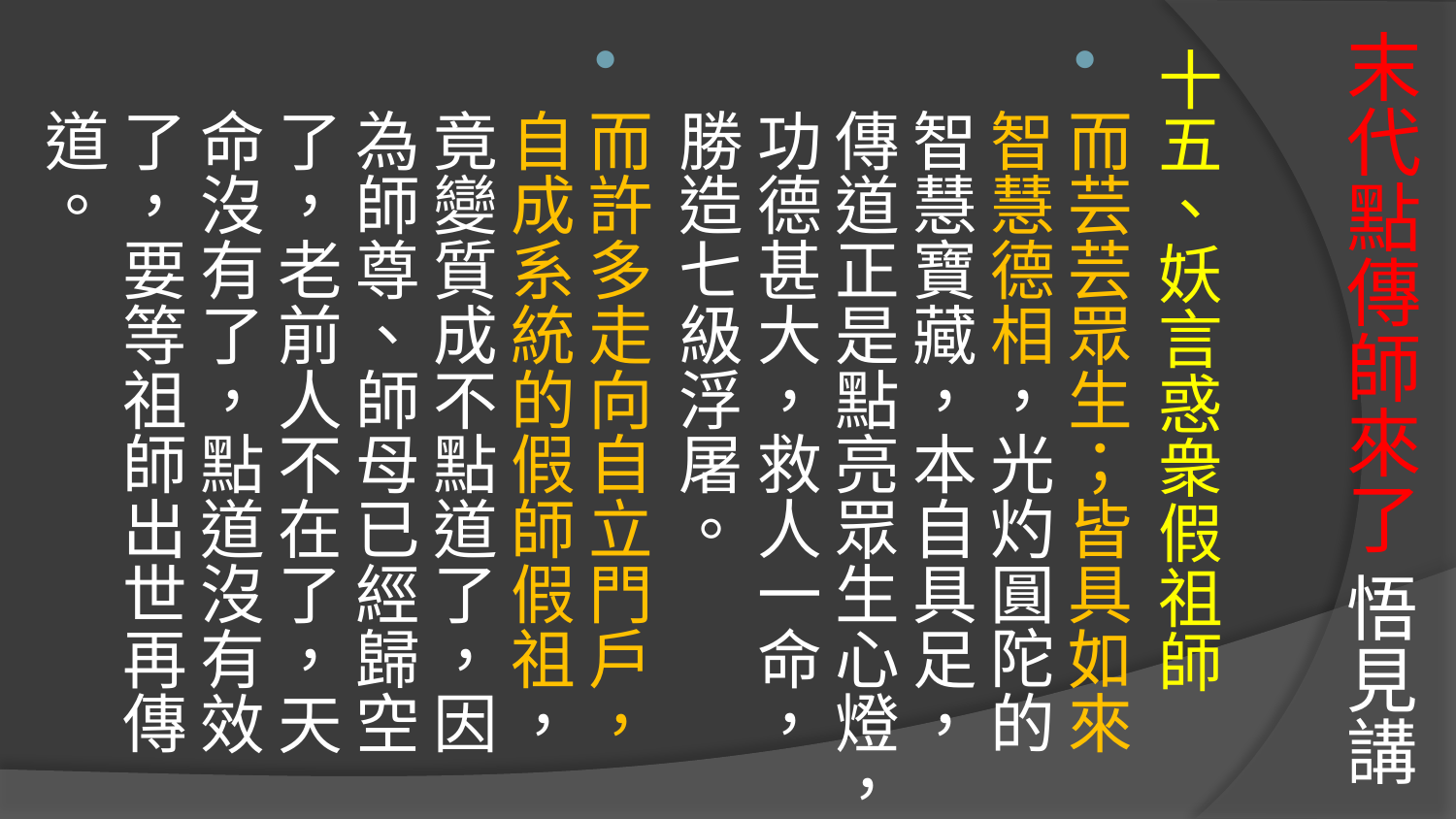

# 末代點傳師來了 悟見講
十五、妖言惑衆假祖師
而芸芸眾生；皆具如來智慧德相，光灼圓陀的智慧寶藏，本自具足，傳道正是點亮眾生心燈，功德甚大，救人一命，勝造七級浮屠。
而許多走向自立門戶，自成系統的假師假祖，竟變質成不點道了，因為師尊、師母已經歸空了，老前人不在了，天命沒有了，點道沒有效了，要等祖師出世再傳道。